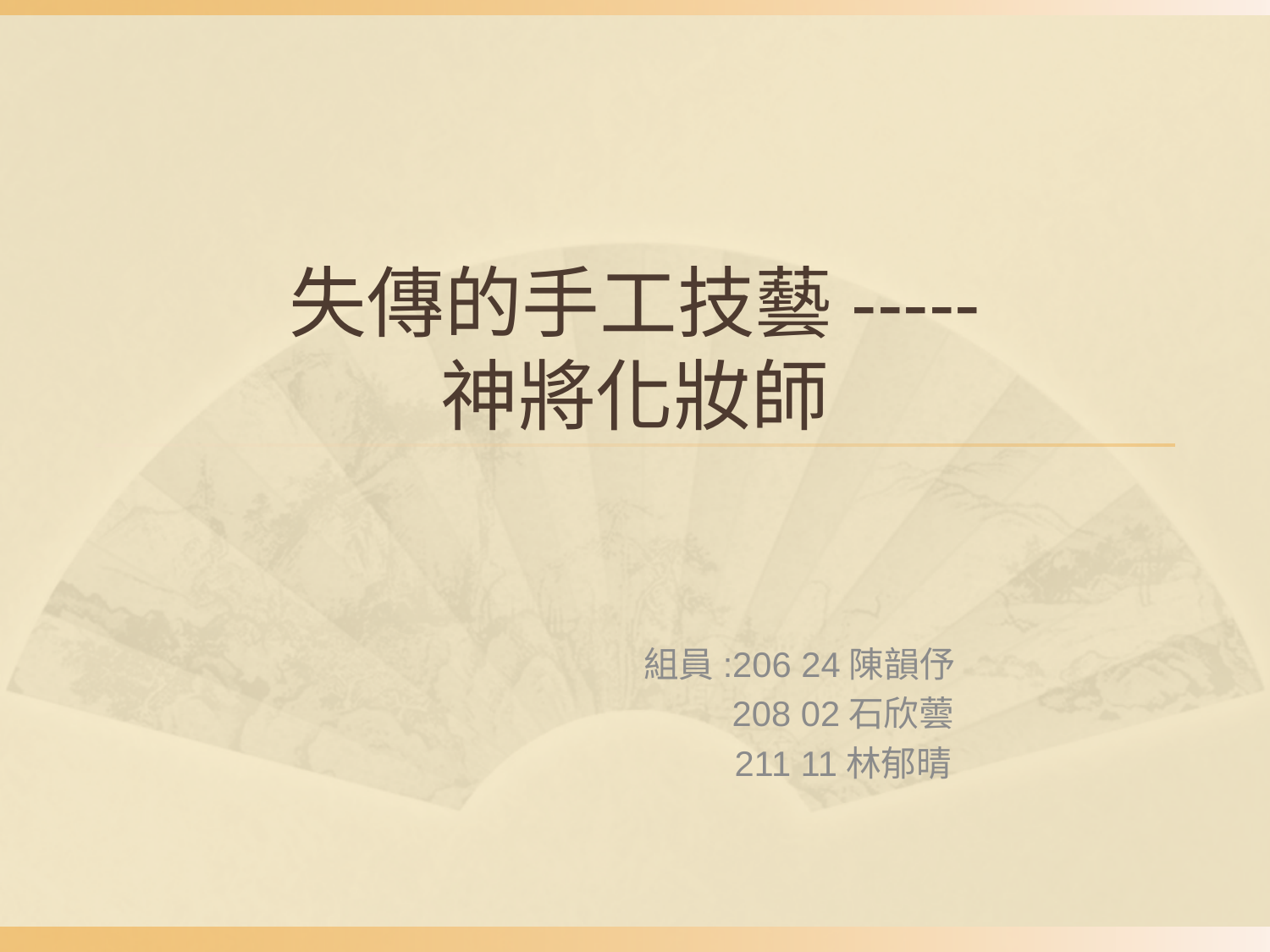

# 失傳的手工技藝----- 神將化妝師
組員:206 24陳韻伃
         208 02石欣蕓
         211 11林郁晴